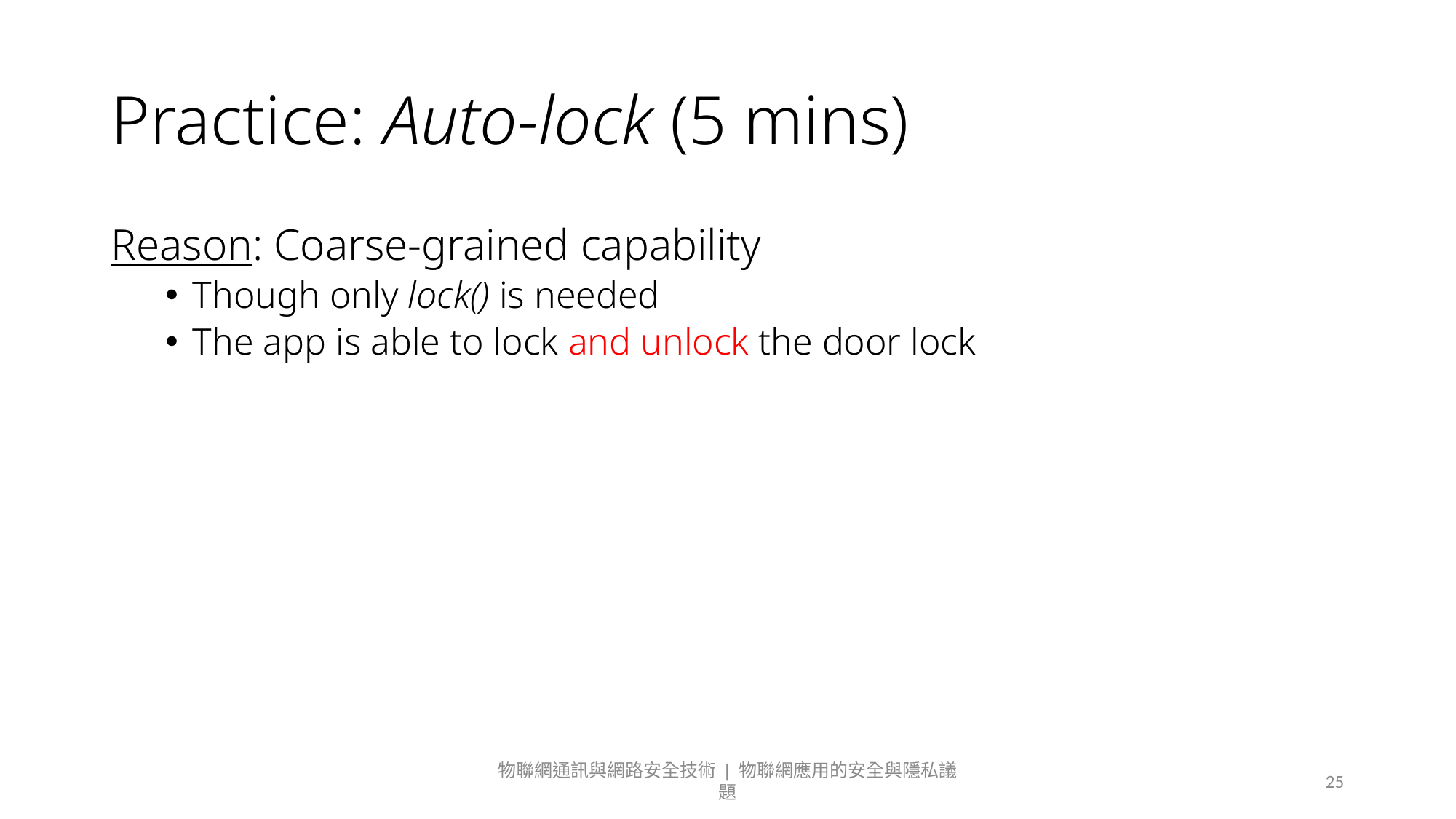

# Practice: Auto-lock (5 mins)
Reason: Coarse-grained capability
Though only lock() is needed
The app is able to lock and unlock the door lock
物聯網通訊與網路安全技術 | 物聯網應用的安全與隱私議題
25